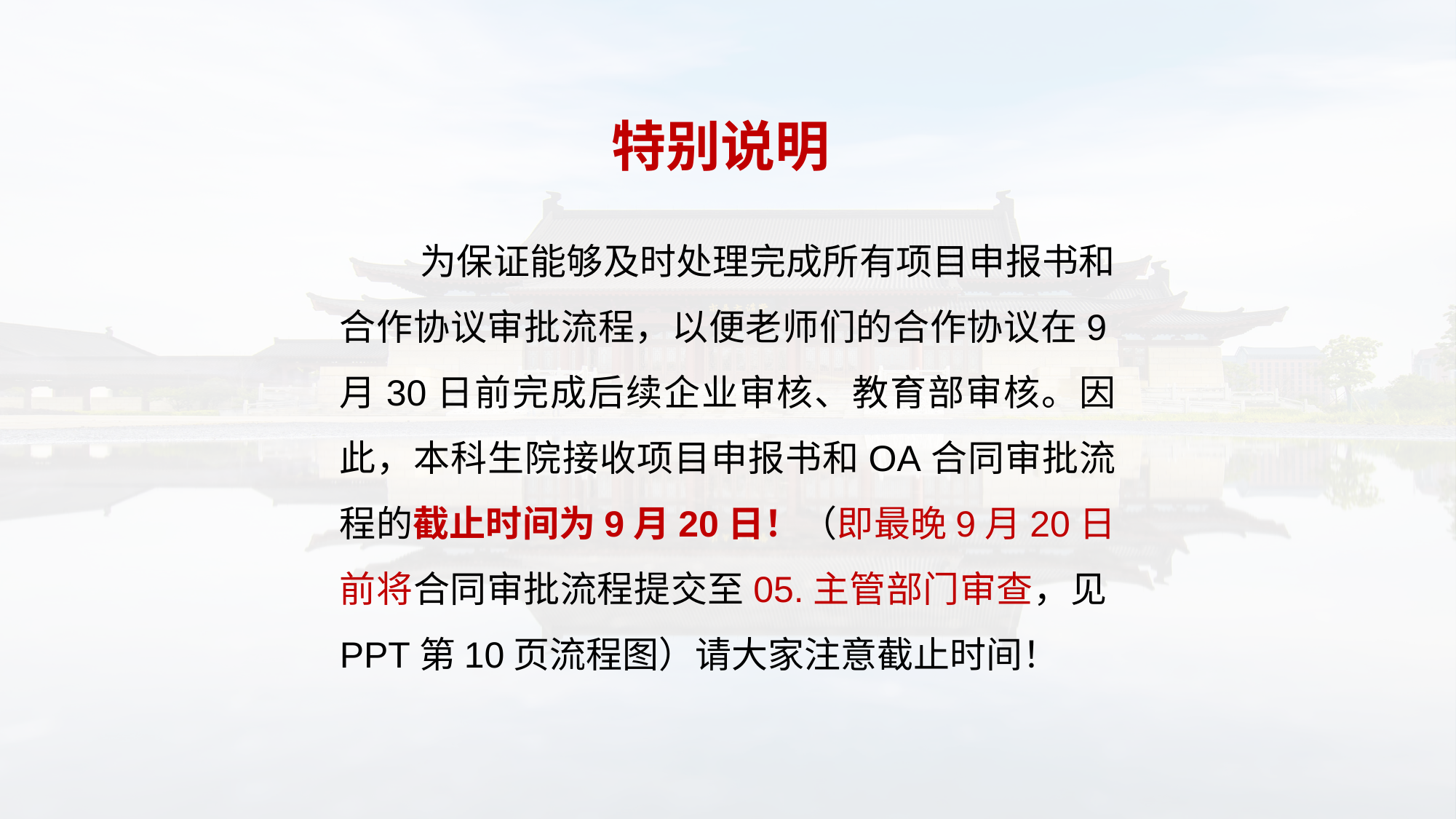

特别说明
  为保证能够及时处理完成所有项目申报书和合作协议审批流程，以便老师们的合作协议在9月30日前完成后续企业审核、教育部审核。因此，本科生院接收项目申报书和OA合同审批流程的截止时间为9月20日！（即最晚9月20日前将合同审批流程提交至05.主管部门审查，见PPT第10页流程图）请大家注意截止时间！